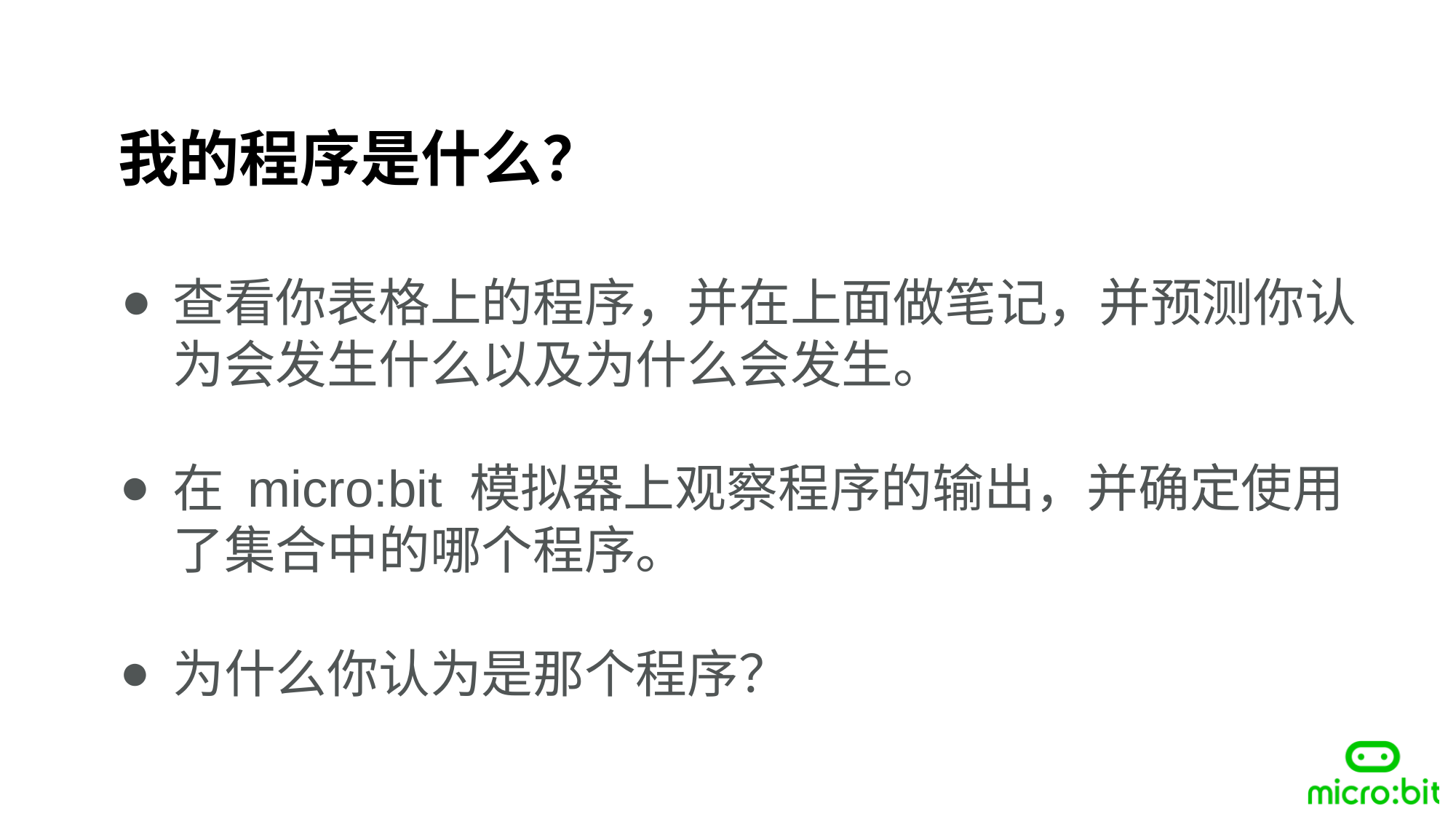

我的程序是什么？

查看你表格上的程序，并在上面做笔记，并预测你认为会发生什么以及为什么会发生。

在 micro:bit 模拟器上观察程序的输出，并确定使用了集合中的哪个程序。

为什么你认为是那个程序？